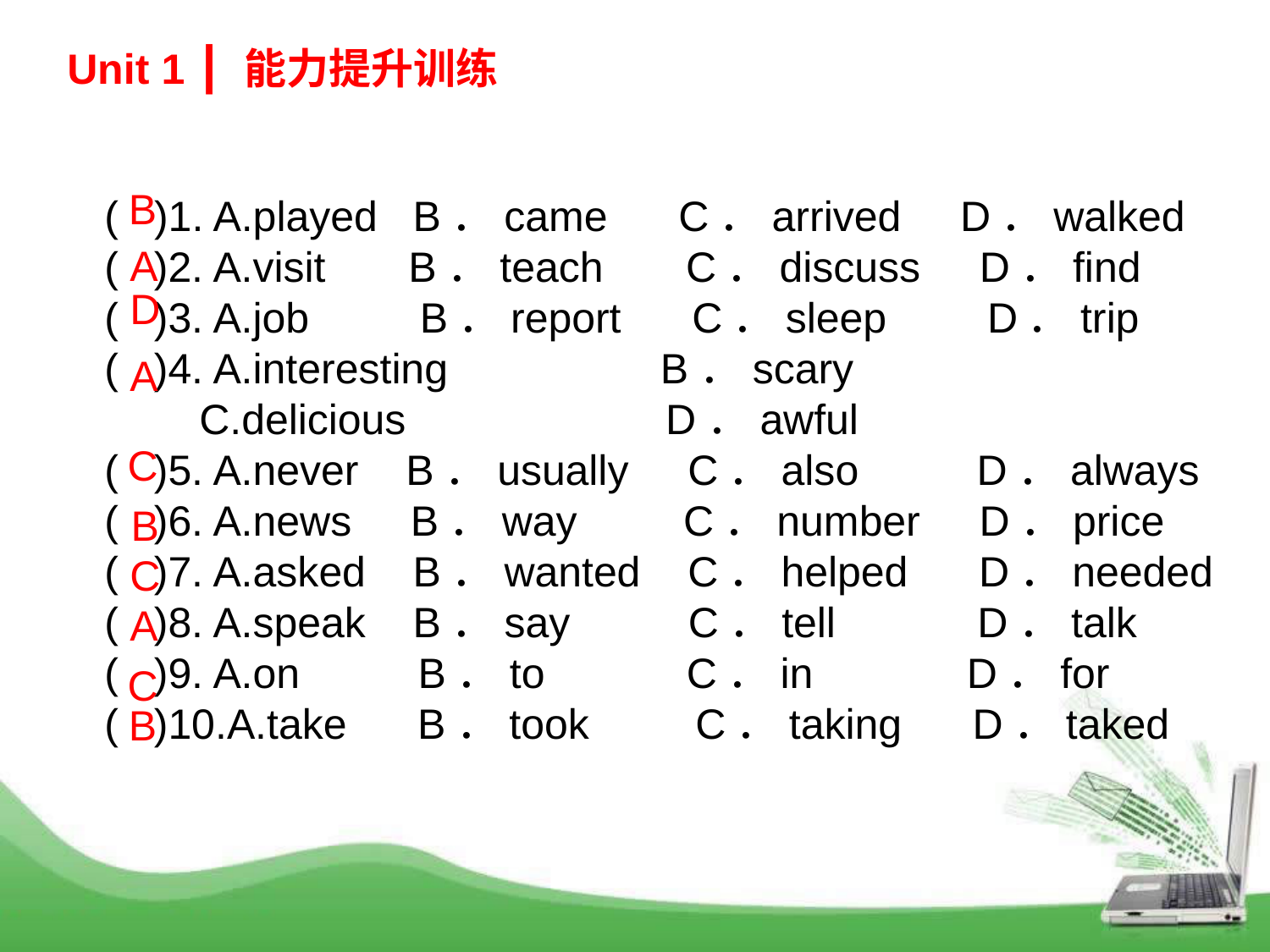

Unit 1 ┃ 能力提升训练
(   )1. A.played   B．came      C．arrived     D．walked
(   )2. A.visit       B．teach       C．discuss     D．find
(   )3. A.job　     B．report      C．sleep　    D．trip
(   )4. A.interesting                  B．scary
        C.delicious                      D．awful
(   )5. A.never    B．usually     C．also          D．always
(   )6. A.news     B．way         C．number     D．price
(   )7. A.asked    B．wanted    C．helped      D．needed
(   )8. A.speak    B．say          C．tell            D．talk
(   )9. A.on          B．to            C．in             D．for
(   )10.A.take      B．took         C．taking      D．taked
B
A
D
A
C
B
C
A
C
B